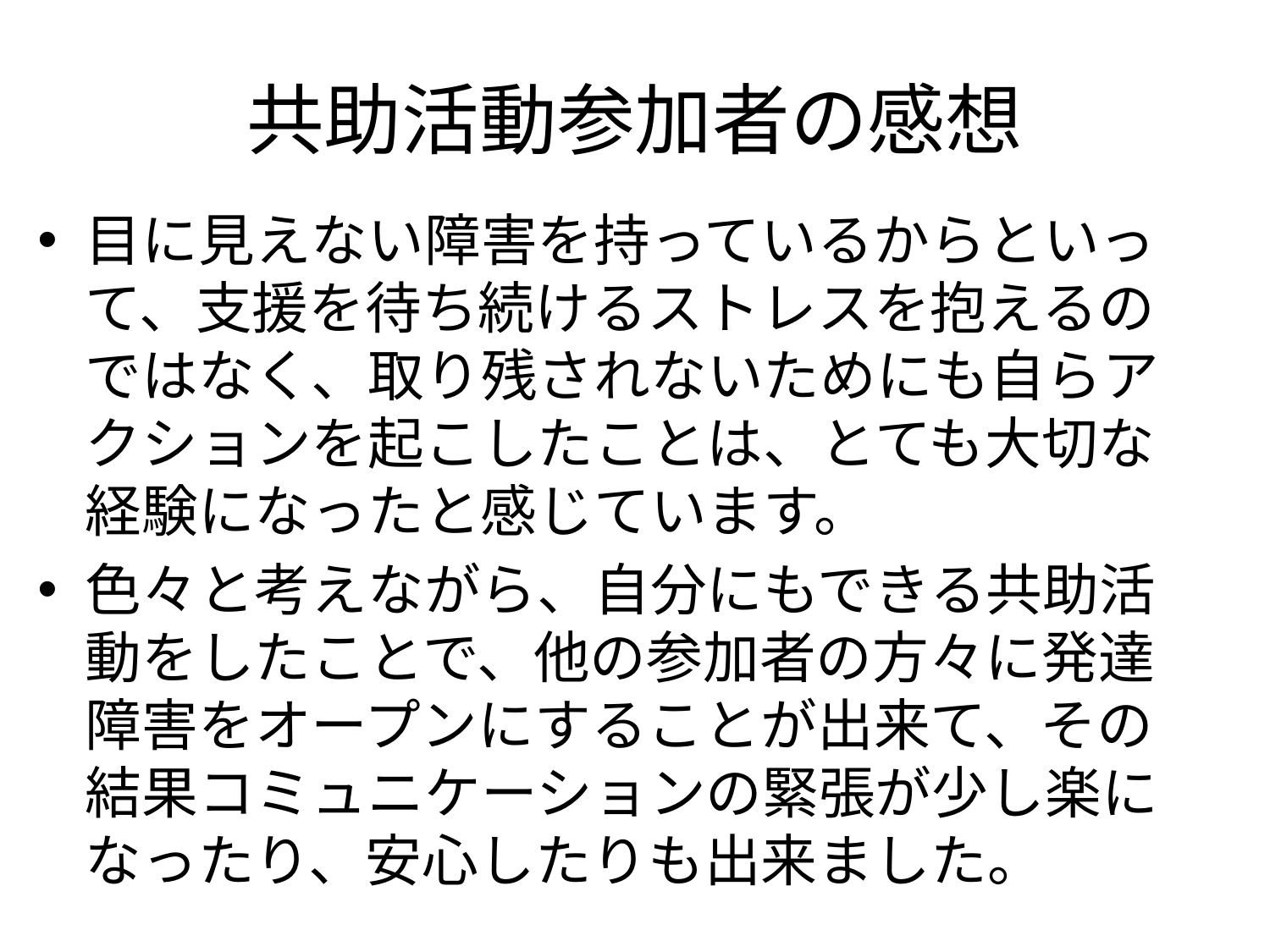

# 共助活動参加者の感想
目に見えない障害を持っているからといって、支援を待ち続けるストレスを抱えるのではなく、取り残されないためにも自らアクションを起こしたことは、とても大切な経験になったと感じています。
色々と考えながら、自分にもできる共助活動をしたことで、他の参加者の方々に発達障害をオープンにすることが出来て、その結果コミュニケーションの緊張が少し楽になったり、安心したりも出来ました。